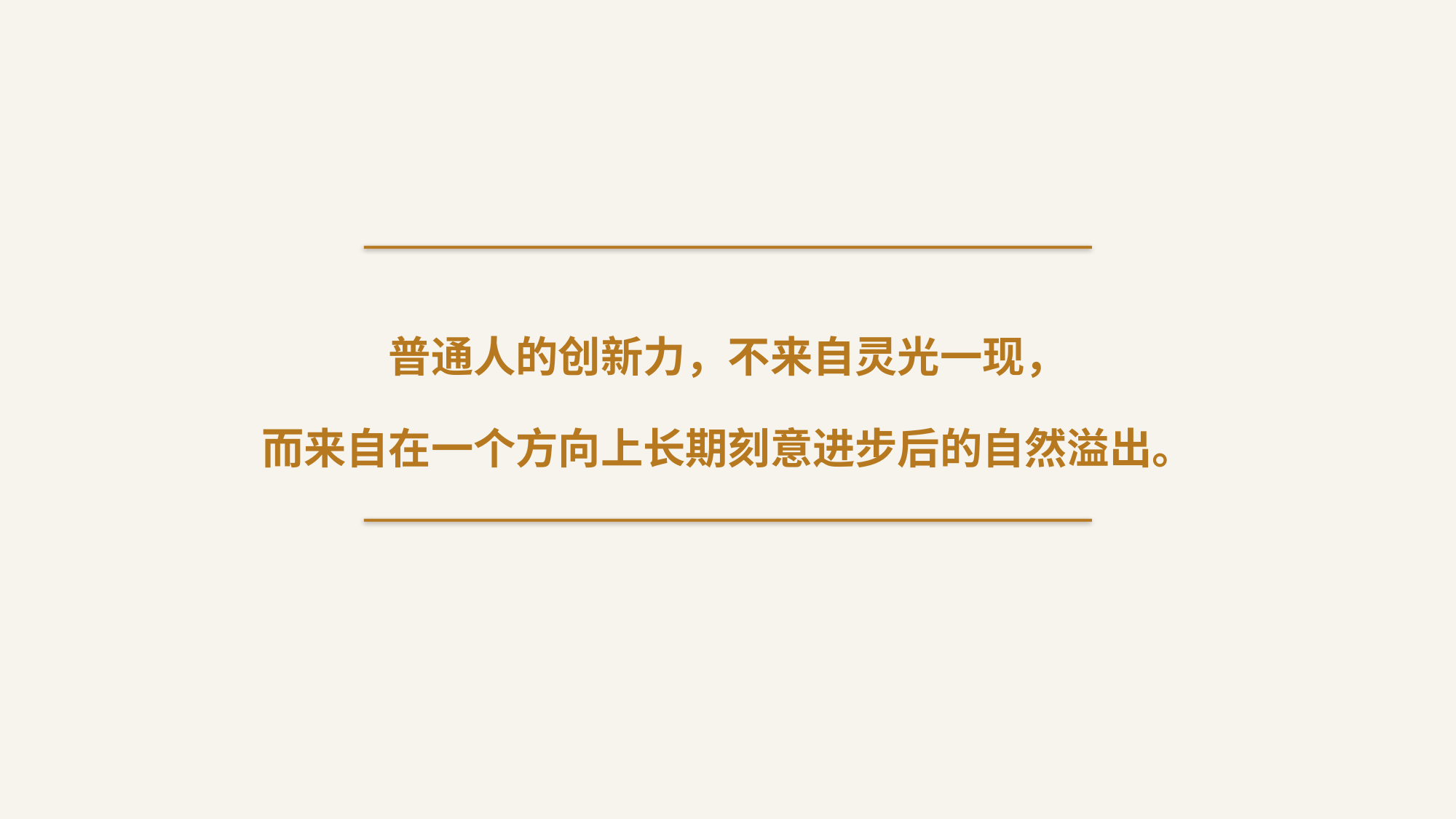

普通人的创新力，不来自灵光一现，
而来自在一个方向上长期刻意进步后的自然溢出。